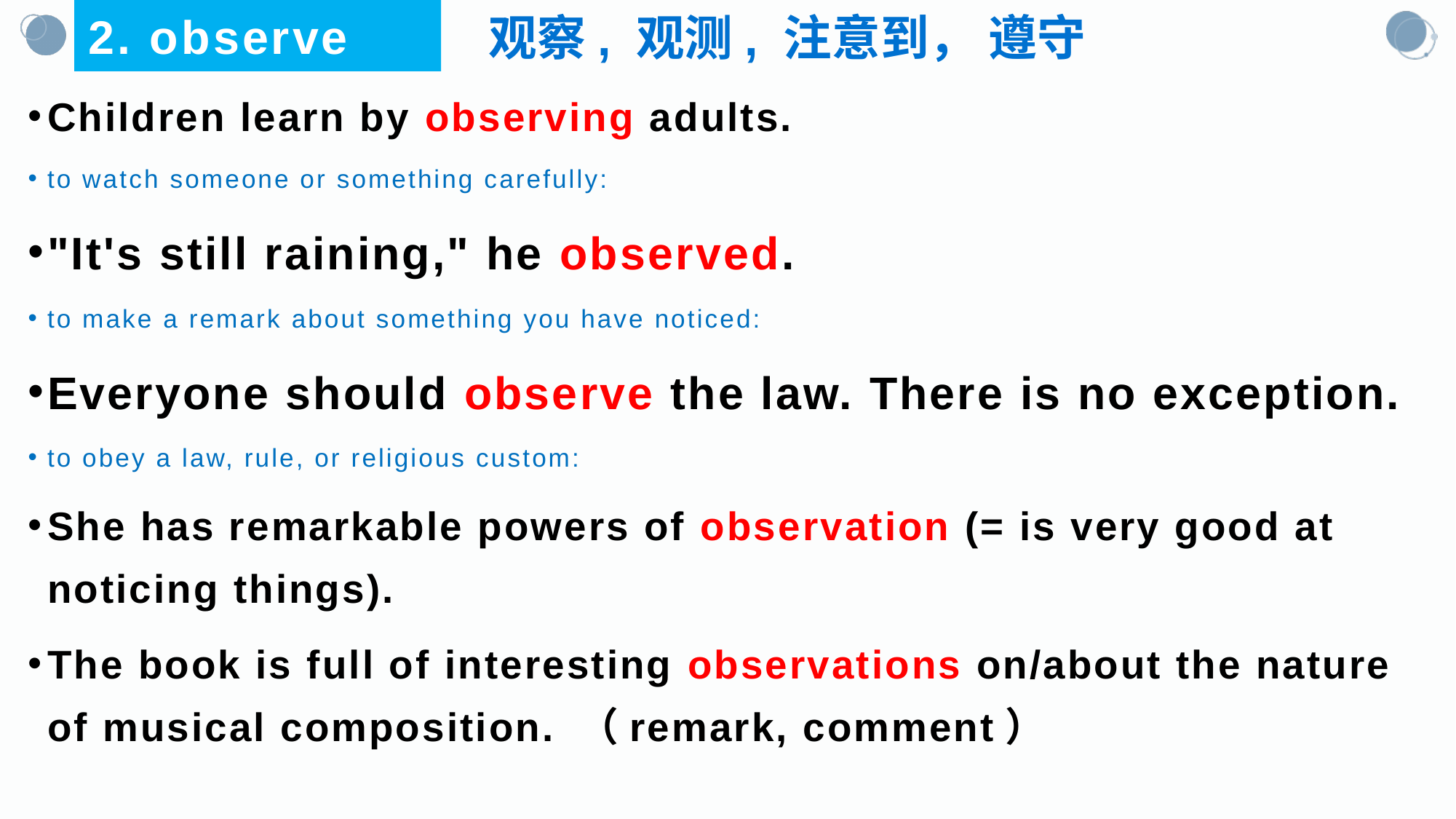

#
2. observe
观察, 观测, 注意到， 遵守
Children learn by observing adults.
to watch someone or something carefully:
"It's still raining," he observed.
to make a remark about something you have noticed:
Everyone should observe the law. There is no exception.
to obey a law, rule, or religious custom:
She has remarkable powers of observation (= is very good at noticing things).
The book is full of interesting observations on/about the nature of musical composition. （remark, comment）